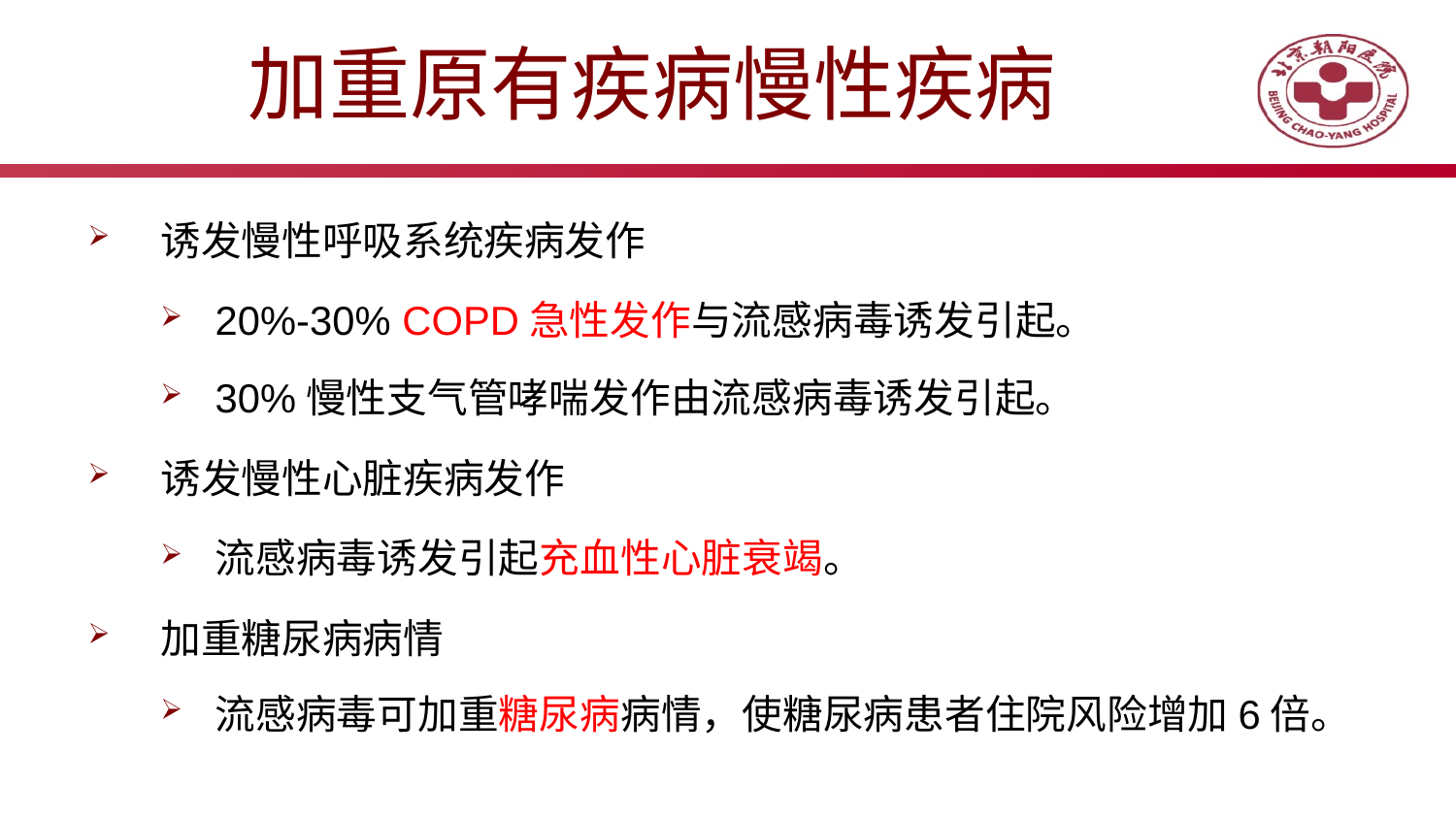

加重原有疾病慢性疾病
诱发慢性呼吸系统疾病发作
20%-30% COPD急性发作与流感病毒诱发引起。
30%慢性支气管哮喘发作由流感病毒诱发引起。
诱发慢性心脏疾病发作
流感病毒诱发引起充血性心脏衰竭。
加重糖尿病病情
流感病毒可加重糖尿病病情，使糖尿病患者住院风险增加6倍。